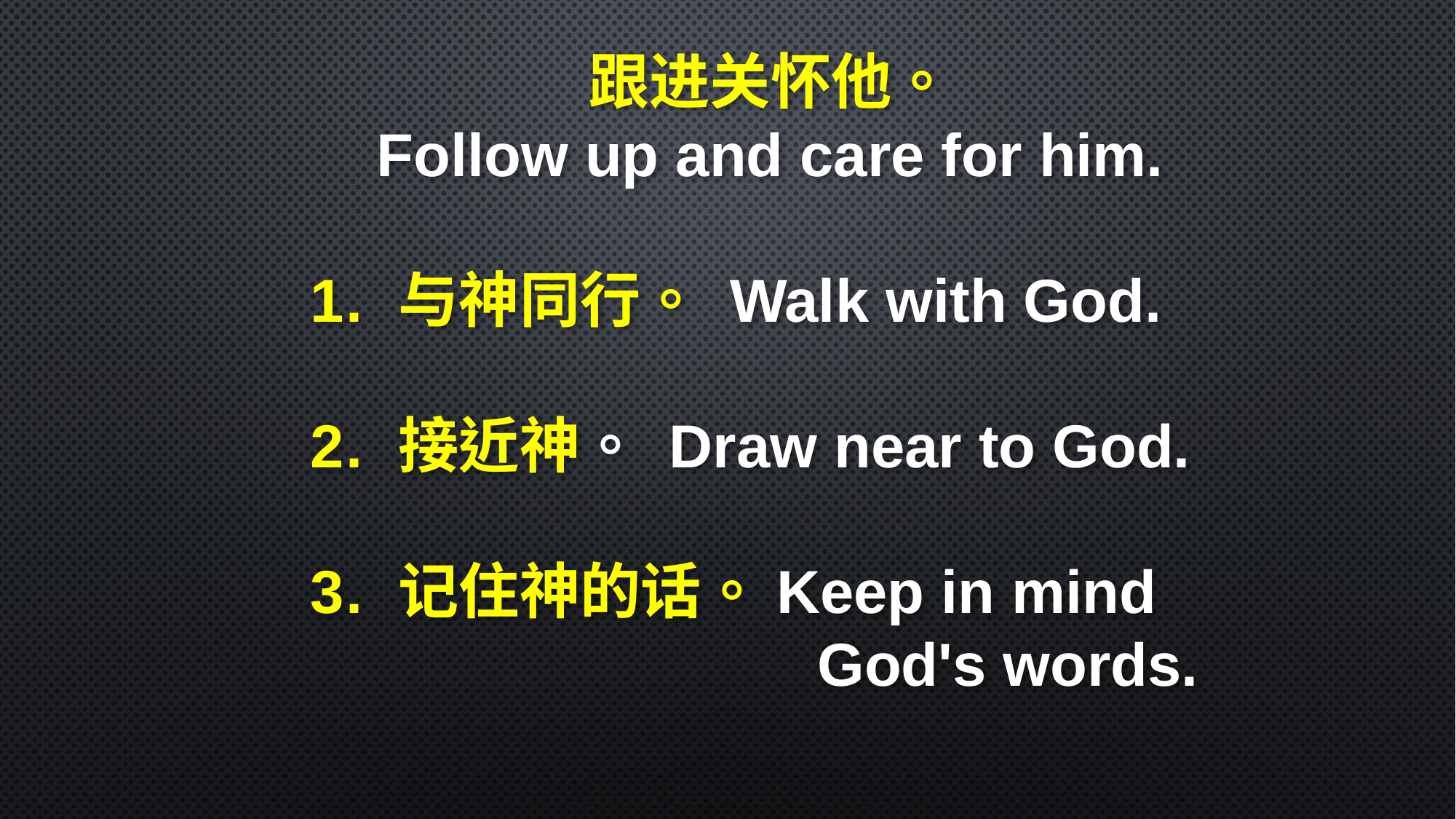

跟进关怀他。
Follow up and care for him.

与神同行。 Walk with God.

接近神。 Draw near to God.

记住神的话。Keep in mind
                              God's words.